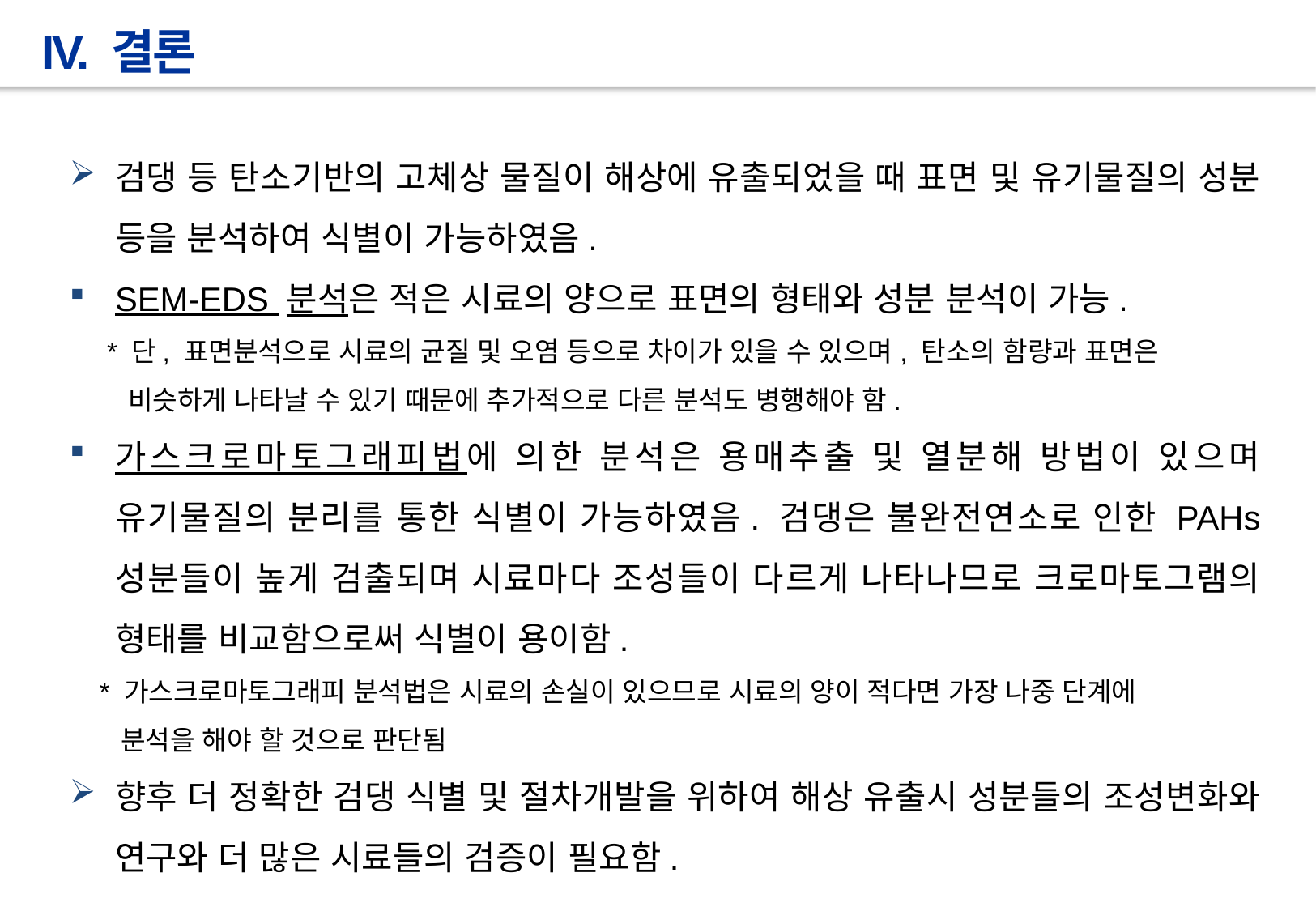

IV. 결론
검댕 등 탄소기반의 고체상 물질이 해상에 유출되었을 때 표면 및 유기물질의 성분 등을 분석하여 식별이 가능하였음.
SEM-EDS 분석은 적은 시료의 양으로 표면의 형태와 성분 분석이 가능.
     * 단, 표면분석으로 시료의 균질 및 오염 등으로 차이가 있을 수 있으며, 탄소의 함량과 표면은
       비슷하게 나타날 수 있기 때문에 추가적으로 다른 분석도 병행해야 함.
가스크로마토그래피법에 의한 분석은 용매추출 및 열분해 방법이 있으며 유기물질의 분리를 통한 식별이 가능하였음. 검댕은 불완전연소로 인한 PAHs 성분들이 높게 검출되며 시료마다 조성들이 다르게 나타나므로 크로마토그램의 형태를 비교함으로써 식별이 용이함.
    * 가스크로마토그래피 분석법은 시료의 손실이 있으므로 시료의 양이 적다면 가장 나중 단계에
      분석을 해야 할 것으로 판단됨
향후 더 정확한 검댕 식별 및 절차개발을 위하여 해상 유출시 성분들의 조성변화와 연구와 더 많은 시료들의 검증이 필요함.